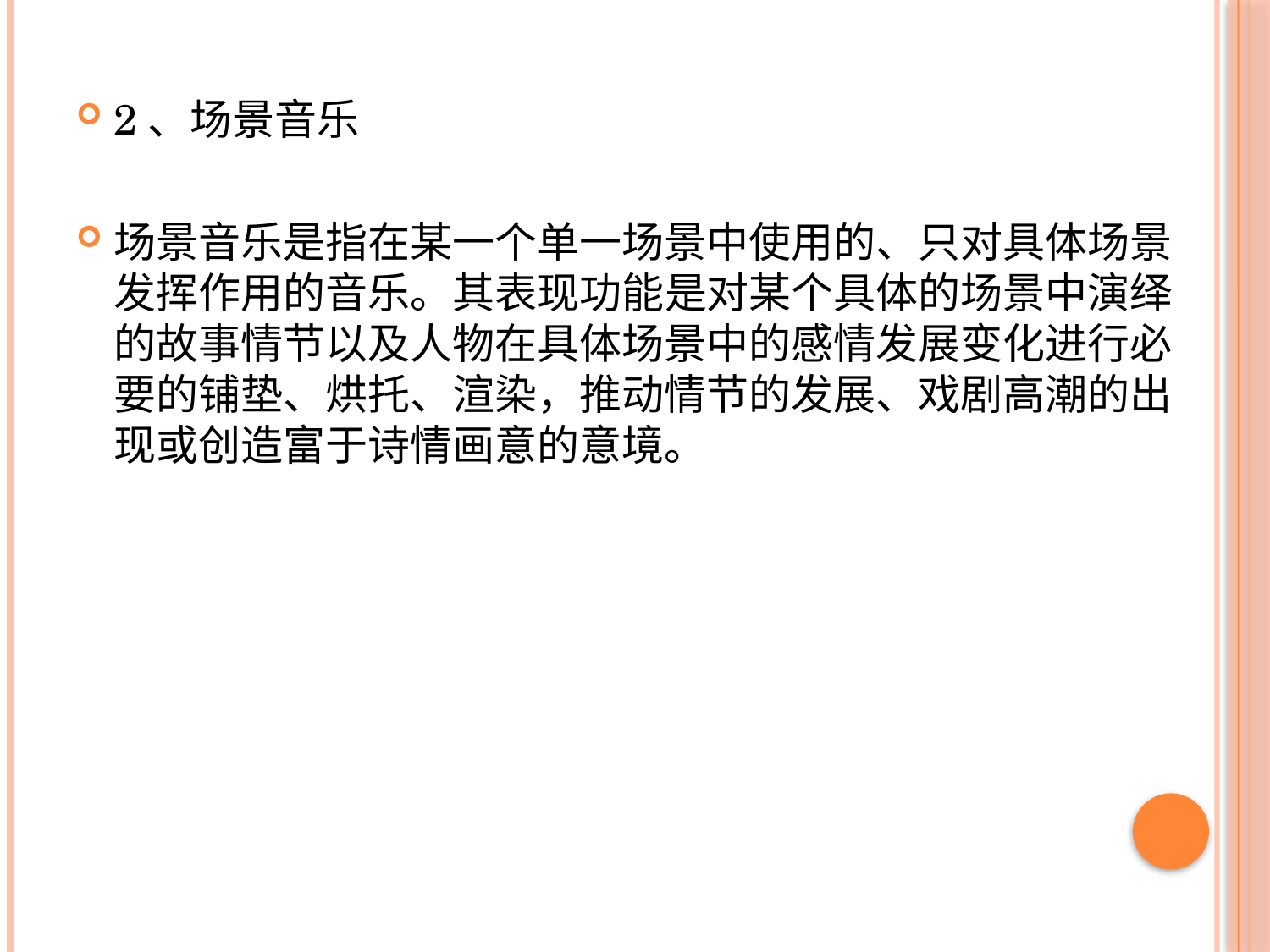

#
2、场景音乐

场景音乐是指在某一个单一场景中使用的、只对具体场景发挥作用的音乐。其表现功能是对某个具体的场景中演绎的故事情节以及人物在具体场景中的感情发展变化进行必要的铺垫、烘托、渲染，推动情节的发展、戏剧高潮的出现或创造富于诗情画意的意境。